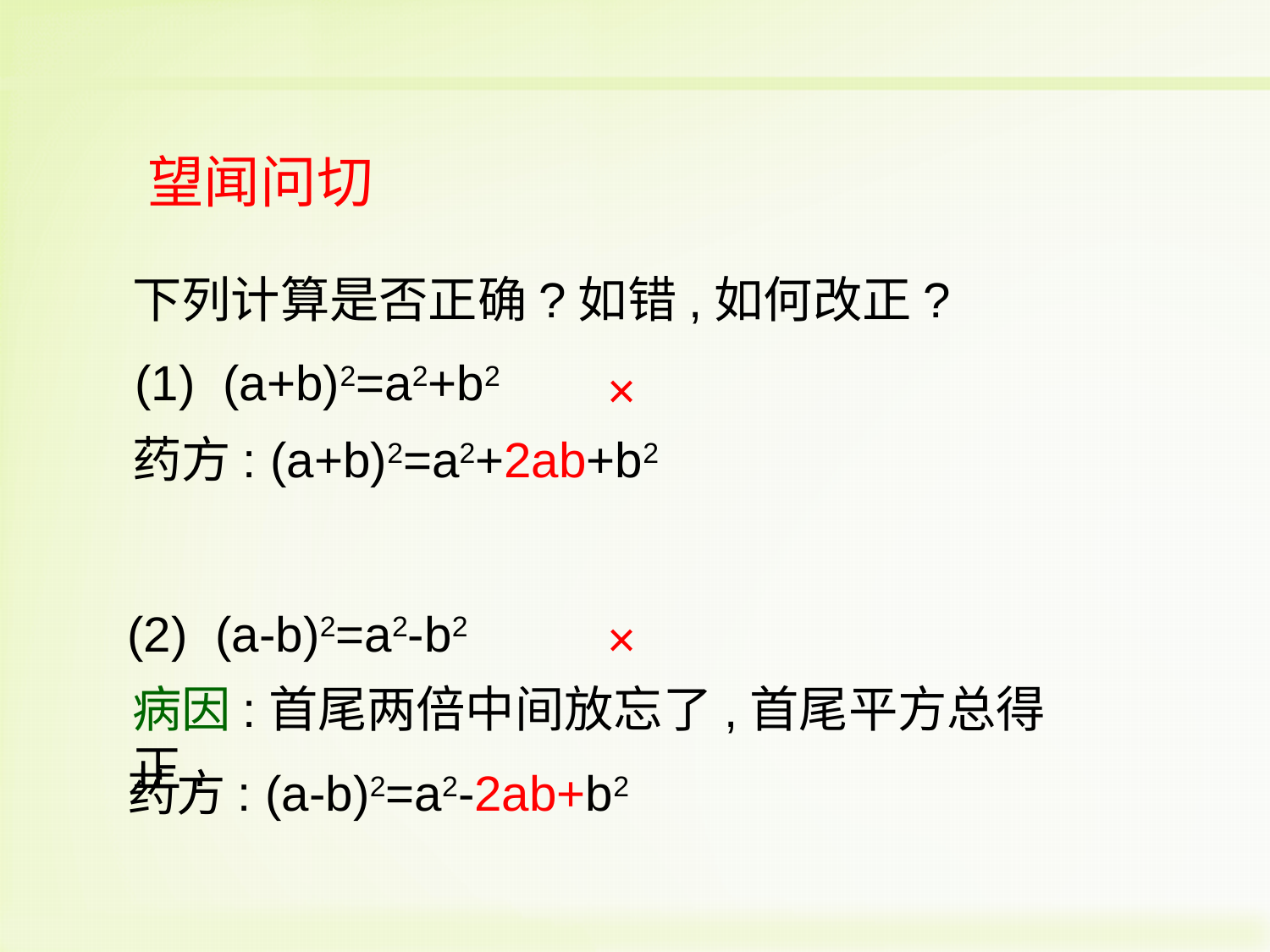

望闻问切
下列计算是否正确?如错,如何改正?
(1)  (a+b)2=a2+b2
×
药方: (a+b)2=a2+2ab+b2
(2)  (a-b)2=a2-b2
×
病因:首尾两倍中间放忘了,首尾平方总得正.
药方: (a-b)2=a2-2ab+b2